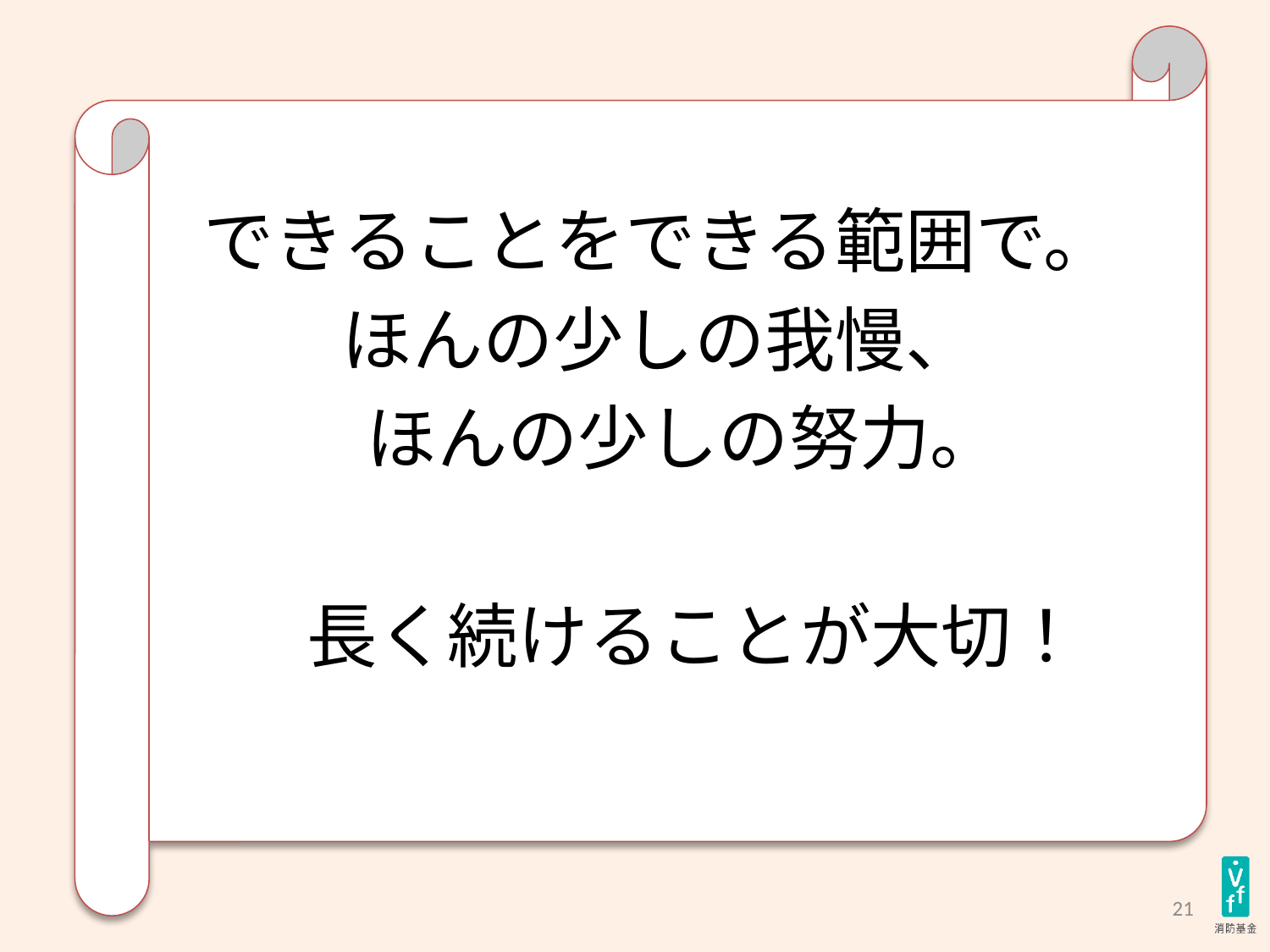

できることをできる範囲で。
ほんの少しの我慢、
  ほんの少しの努力。

　長く続けることが大切！

21